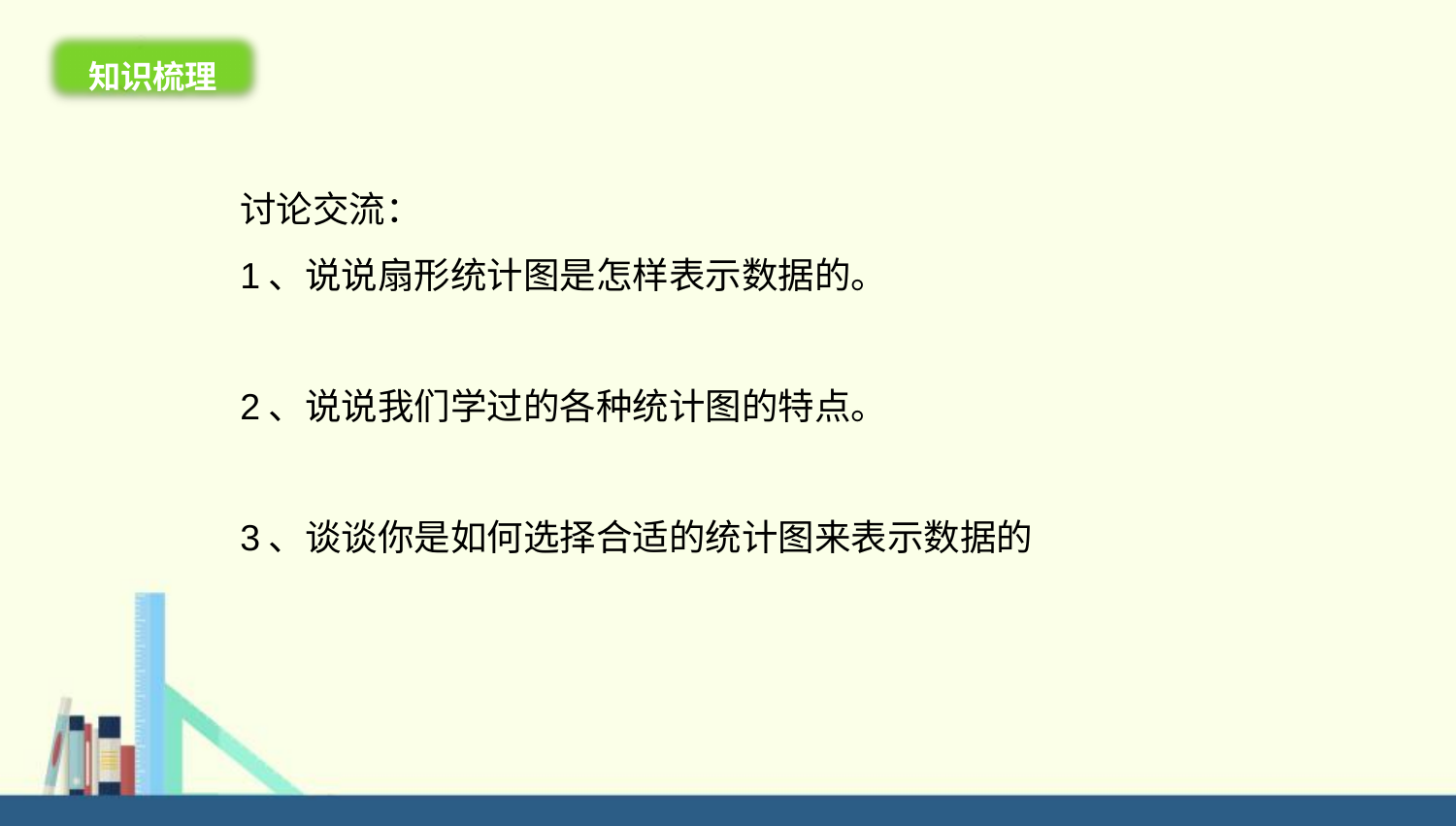

知识梳理
讨论交流：
1、说说扇形统计图是怎样表示数据的。

2、说说我们学过的各种统计图的特点。

3、谈谈你是如何选择合适的统计图来表示数据的